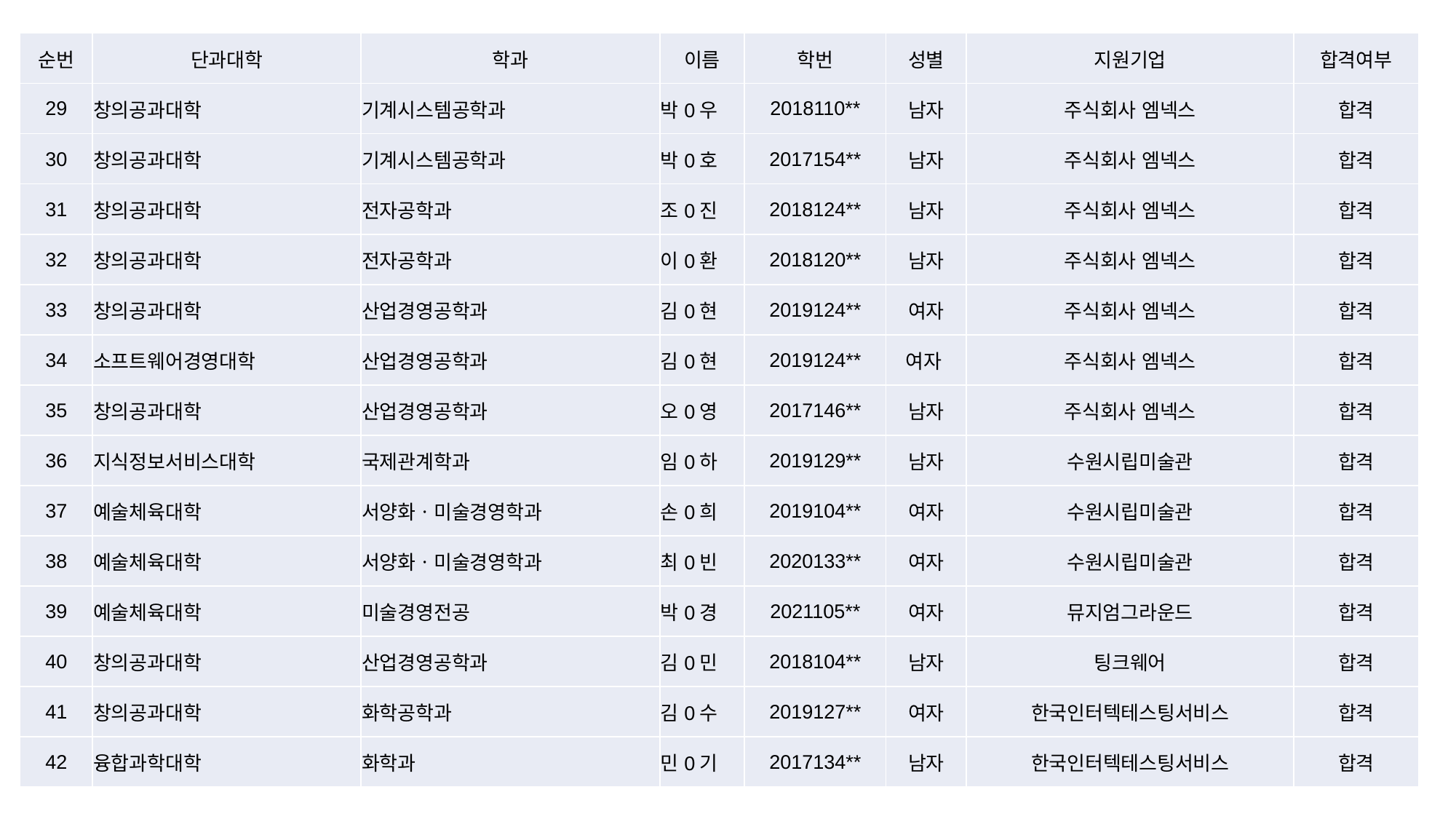

| 순번 | 단과대학 | 학과 | 이름 | 학번 | 성별 | 지원기업 | 합격여부 |
| --- | --- | --- | --- | --- | --- | --- | --- |
| 29 | 창의공과대학 | 기계시스템공학과 | 박0우 | 2018110\*\* | 남자 | 주식회사 엠넥스 | 합격 |
| 30 | 창의공과대학 | 기계시스템공학과 | 박0호 | 2017154\*\* | 남자 | 주식회사 엠넥스 | 합격 |
| 31 | 창의공과대학 | 전자공학과 | 조0진 | 2018124\*\* | 남자 | 주식회사 엠넥스 | 합격 |
| 32 | 창의공과대학 | 전자공학과 | 이0환 | 2018120\*\* | 남자 | 주식회사 엠넥스 | 합격 |
| 33 | 창의공과대학 | 산업경영공학과 | 김0현 | 2019124\*\* | 여자 | 주식회사 엠넥스 | 합격 |
| 34 | 소프트웨어경영대학 | 산업경영공학과 | 김0현 | 2019124\*\* | 여자 | 주식회사 엠넥스 | 합격 |
| 35 | 창의공과대학 | 산업경영공학과 | 오0영 | 2017146\*\* | 남자 | 주식회사 엠넥스 | 합격 |
| 36 | 지식정보서비스대학 | 국제관계학과 | 임0하 | 2019129\*\* | 남자 | 수원시립미술관 | 합격 |
| 37 | 예술체육대학 | 서양화ㆍ미술경영학과 | 손0희 | 2019104\*\* | 여자 | 수원시립미술관 | 합격 |
| 38 | 예술체육대학 | 서양화ㆍ미술경영학과 | 최0빈 | 2020133\*\* | 여자 | 수원시립미술관 | 합격 |
| 39 | 예술체육대학 | 미술경영전공 | 박0경 | 2021105\*\* | 여자 | 뮤지엄그라운드 | 합격 |
| 40 | 창의공과대학 | 산업경영공학과 | 김0민 | 2018104\*\* | 남자 | 팅크웨어 | 합격 |
| 41 | 창의공과대학 | 화학공학과 | 김0수 | 2019127\*\* | 여자 | 한국인터텍테스팅서비스 | 합격 |
| 42 | 융합과학대학 | 화학과 | 민0기 | 2017134\*\* | 남자 | 한국인터텍테스팅서비스 | 합격 |